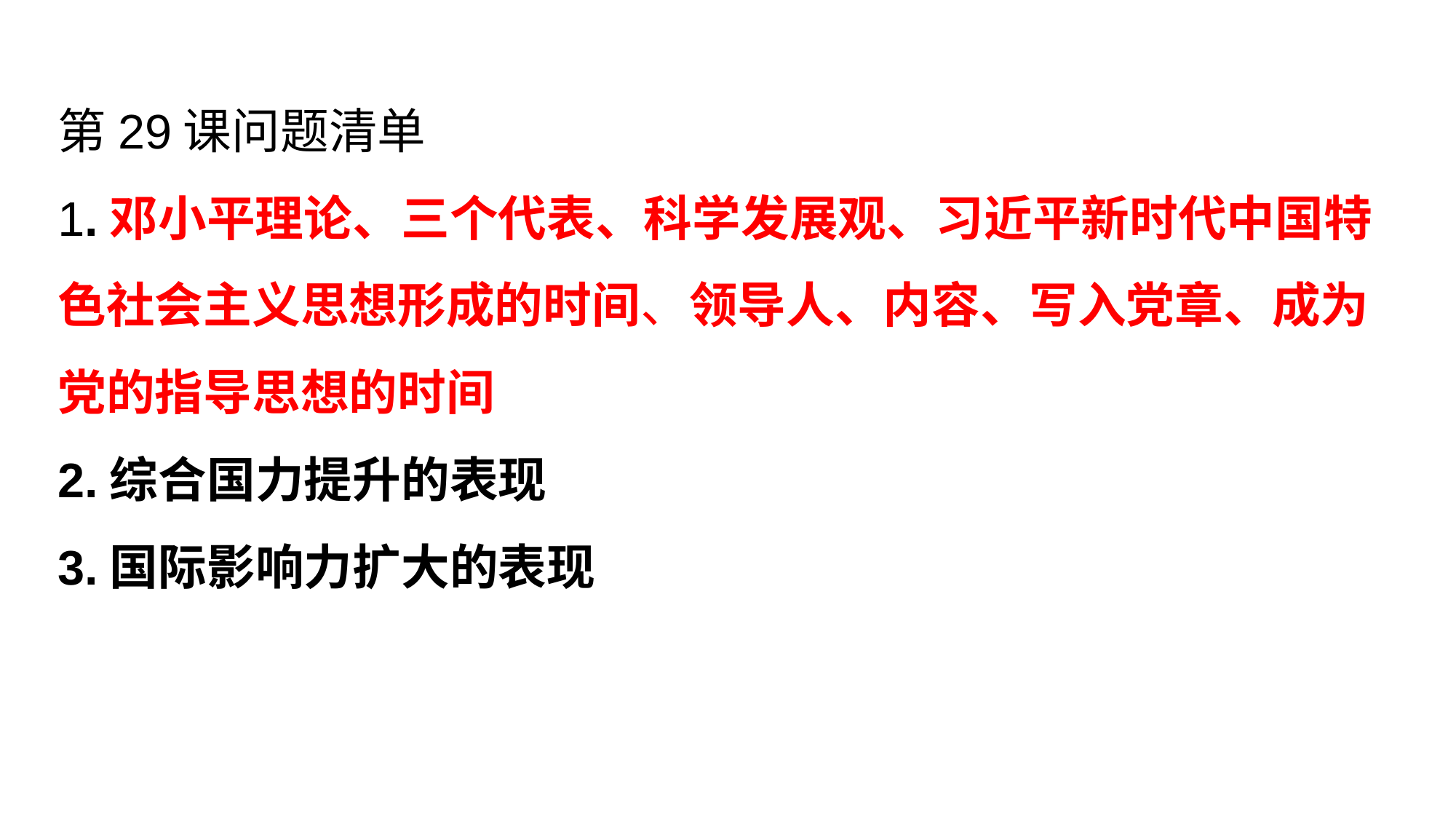

第29课问题清单
1.邓小平理论、三个代表、科学发展观、习近平新时代中国特色社会主义思想形成的时间、领导人、内容、写入党章、成为党的指导思想的时间
2.综合国力提升的表现
3.国际影响力扩大的表现